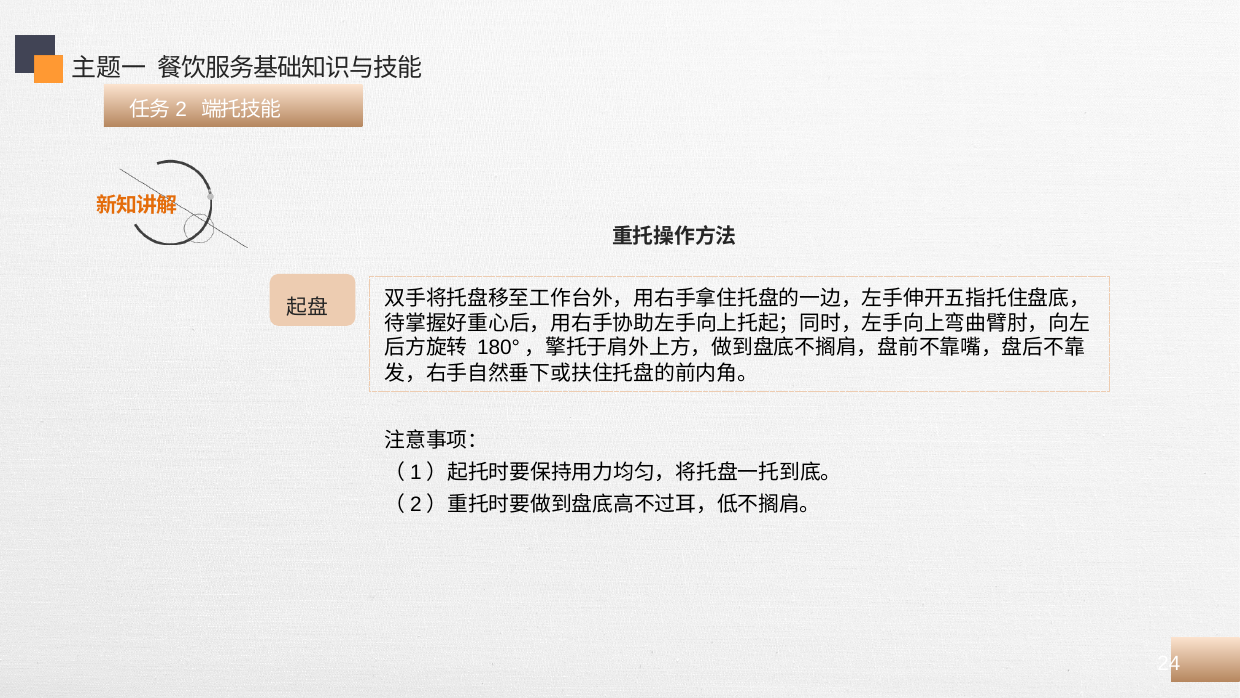

主题一  餐饮服务基础知识与技能

 任务2  端托技能
  重托操作方法
  起盘
双手将托盘移至工作台外，用右手拿住托盘的一边，左手伸开五指托住盘底，待掌握好重心后，用右手协助左手向上托起；同时，左手向上弯曲臂肘，向左后方旋转 180°，擎托于肩外上方，做到盘底不搁肩，盘前不靠嘴，盘后不靠发，右手自然垂下或扶住托盘的前内角。
注意事项：
（1）起托时要保持用力均匀，将托盘一托到底。
（2）重托时要做到盘底高不过耳，低不搁肩。